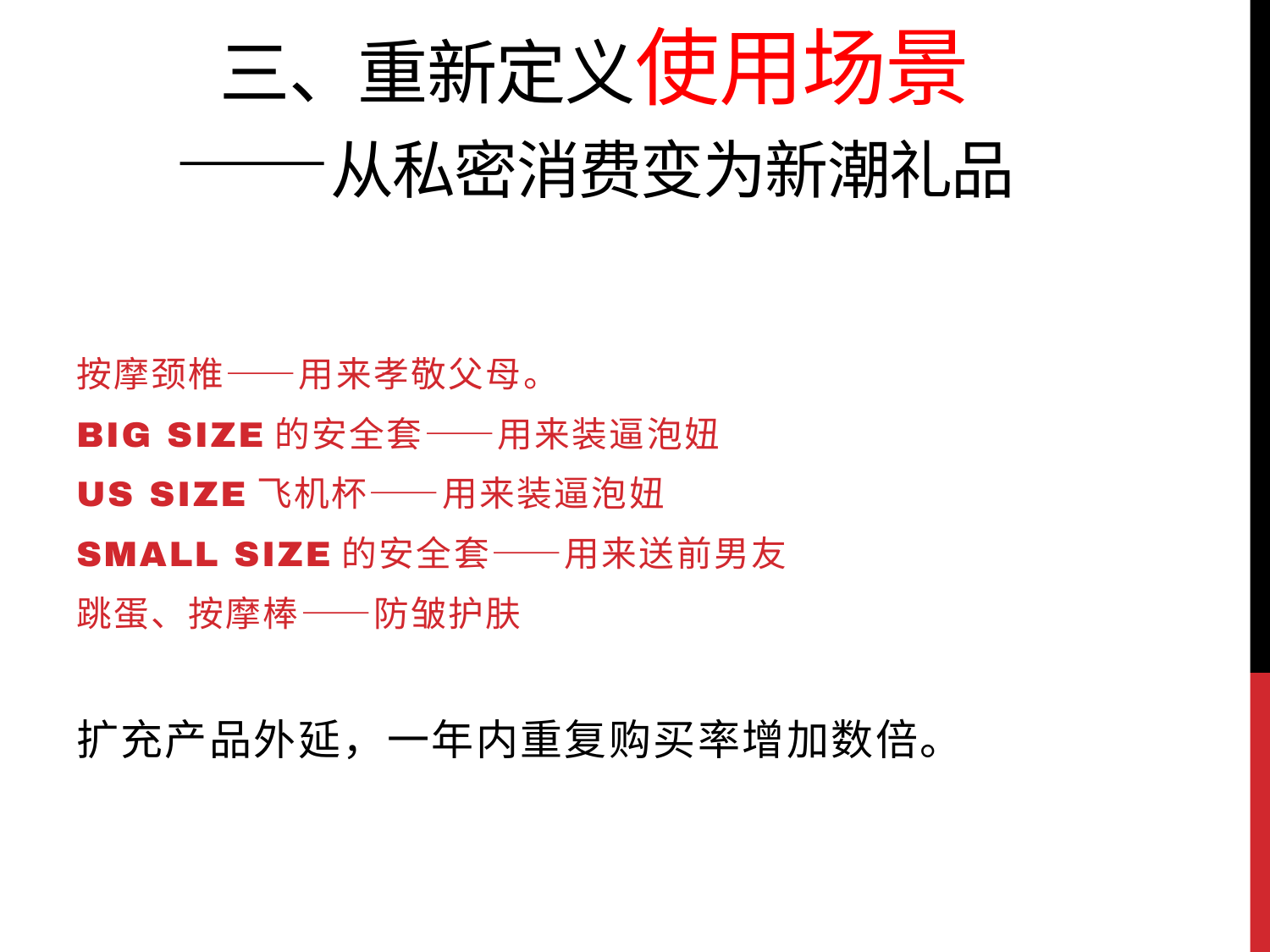

# 三、重新定义使用场景 ——从私密消费变为新潮礼品

按摩颈椎——用来孝敬父母。
Big size的安全套——用来装逼泡妞
us size飞机杯——用来装逼泡妞
Small size的安全套——用来送前男友
跳蛋、按摩棒——防皱护肤

扩充产品外延，一年内重复购买率增加数倍。